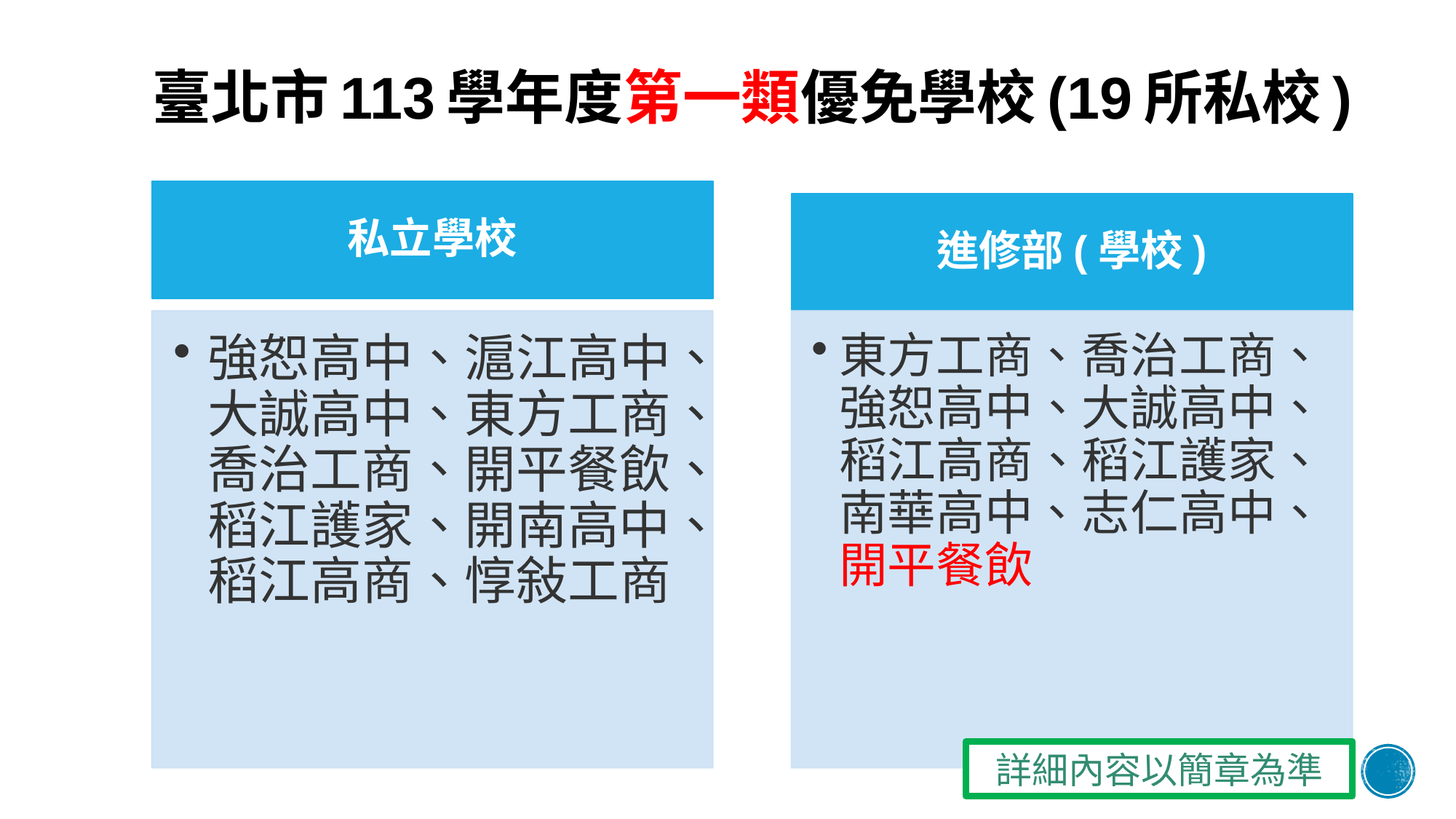

# 臺北市113學年度第一類優免學校(19所私校)
私立學校
強恕高中、滬江高中、大誠高中、東方工商、喬治工商、開平餐飲、稻江護家、開南高中、稻江高商、惇敍工商
進修部(學校)
東方工商、喬治工商、
強恕高中、大誠高中、
稻江高商、稻江護家、
南華高中、志仁高中、
開平餐飲
詳細內容以簡章為準